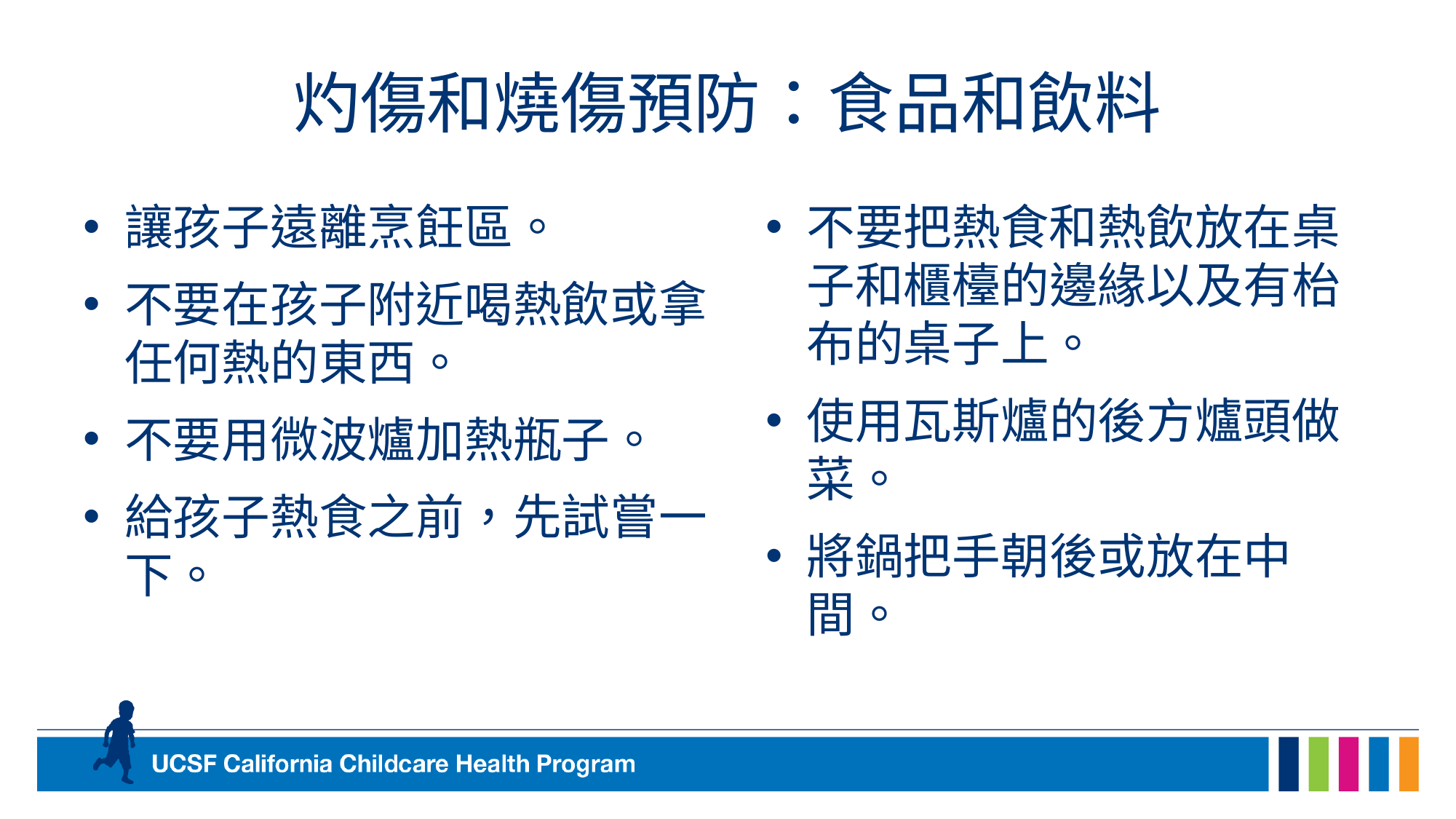

# 灼傷和燒傷預防：食品和飲料
讓孩子遠離烹飪區。
不要在孩子附近喝熱飲或拿任何熱的東西。
不要用微波爐加熱瓶子。
給孩子熱食之前，先試嘗一下。

不要把熱食和熱飲放在桌子和櫃檯的邊緣以及有枱布的桌子上。
使用瓦斯爐的後方爐頭做菜。
將鍋把手朝後或放在中間。